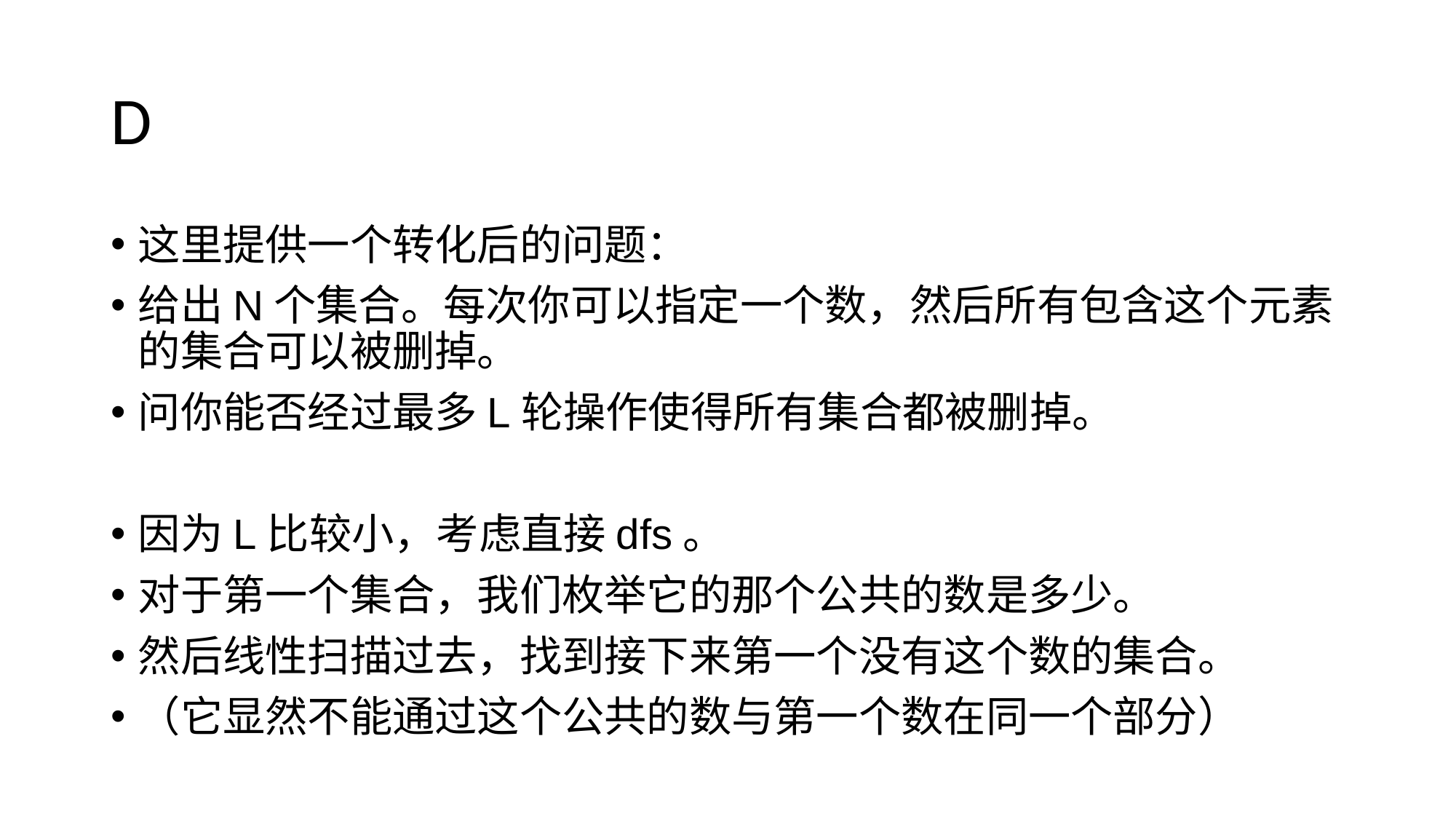

# D
这里提供一个转化后的问题：
给出N个集合。每次你可以指定一个数，然后所有包含这个元素的集合可以被删掉。
问你能否经过最多L轮操作使得所有集合都被删掉。

因为L比较小，考虑直接dfs。
对于第一个集合，我们枚举它的那个公共的数是多少。
然后线性扫描过去，找到接下来第一个没有这个数的集合。
（它显然不能通过这个公共的数与第一个数在同一个部分）